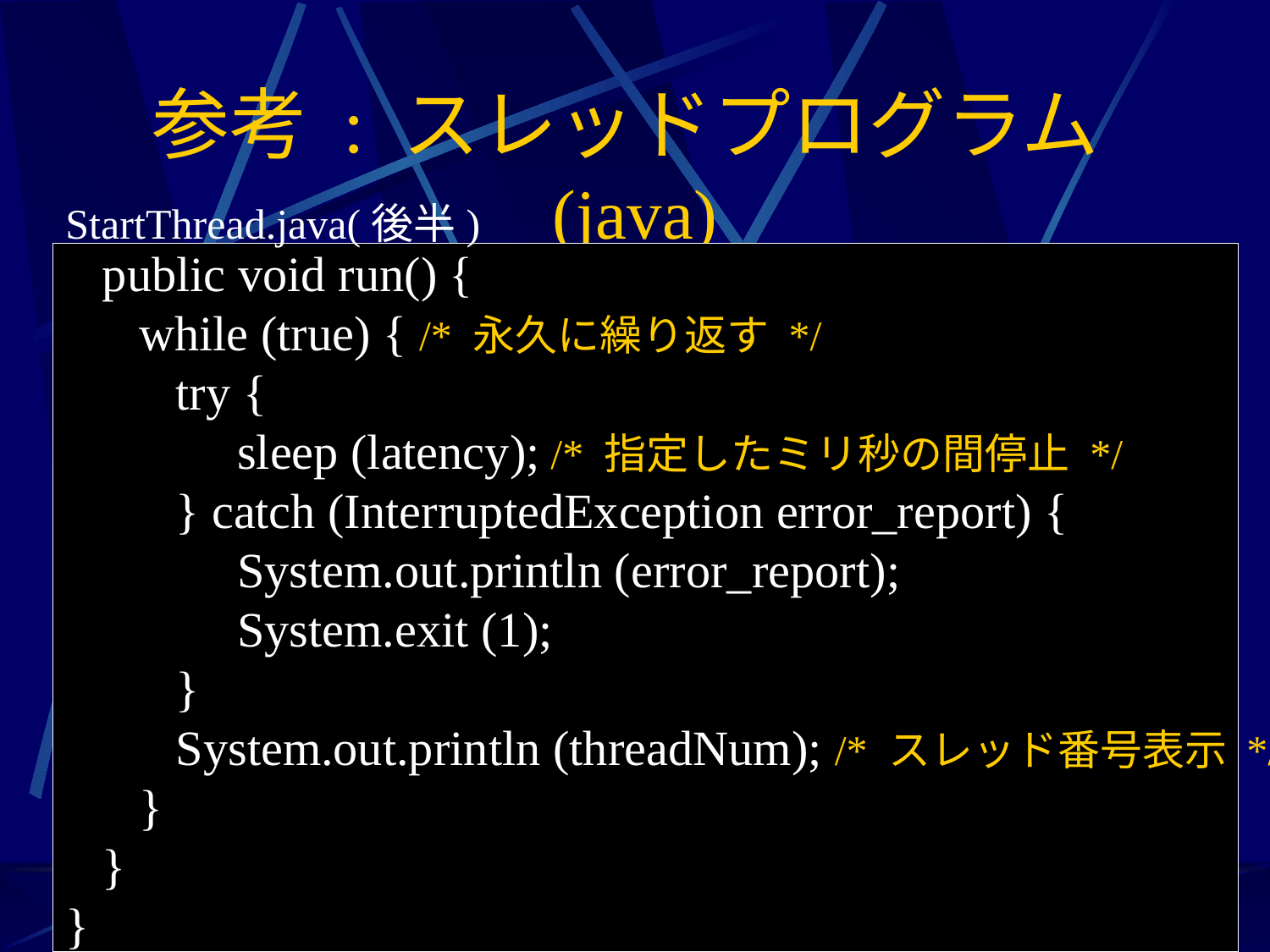

# 参考 : スレッドプログラム(java)
StartThread.java(後半)
   public void run() {
      while (true) { /* 永久に繰り返す */
         try {
              sleep (latency); /* 指定したミリ秒の間停止 */
         } catch (InterruptedException error_report) {
              System.out.println (error_report);
              System.exit (1);
         }
         System.out.println (threadNum); /* スレッド番号表示 */
      }
   }
}